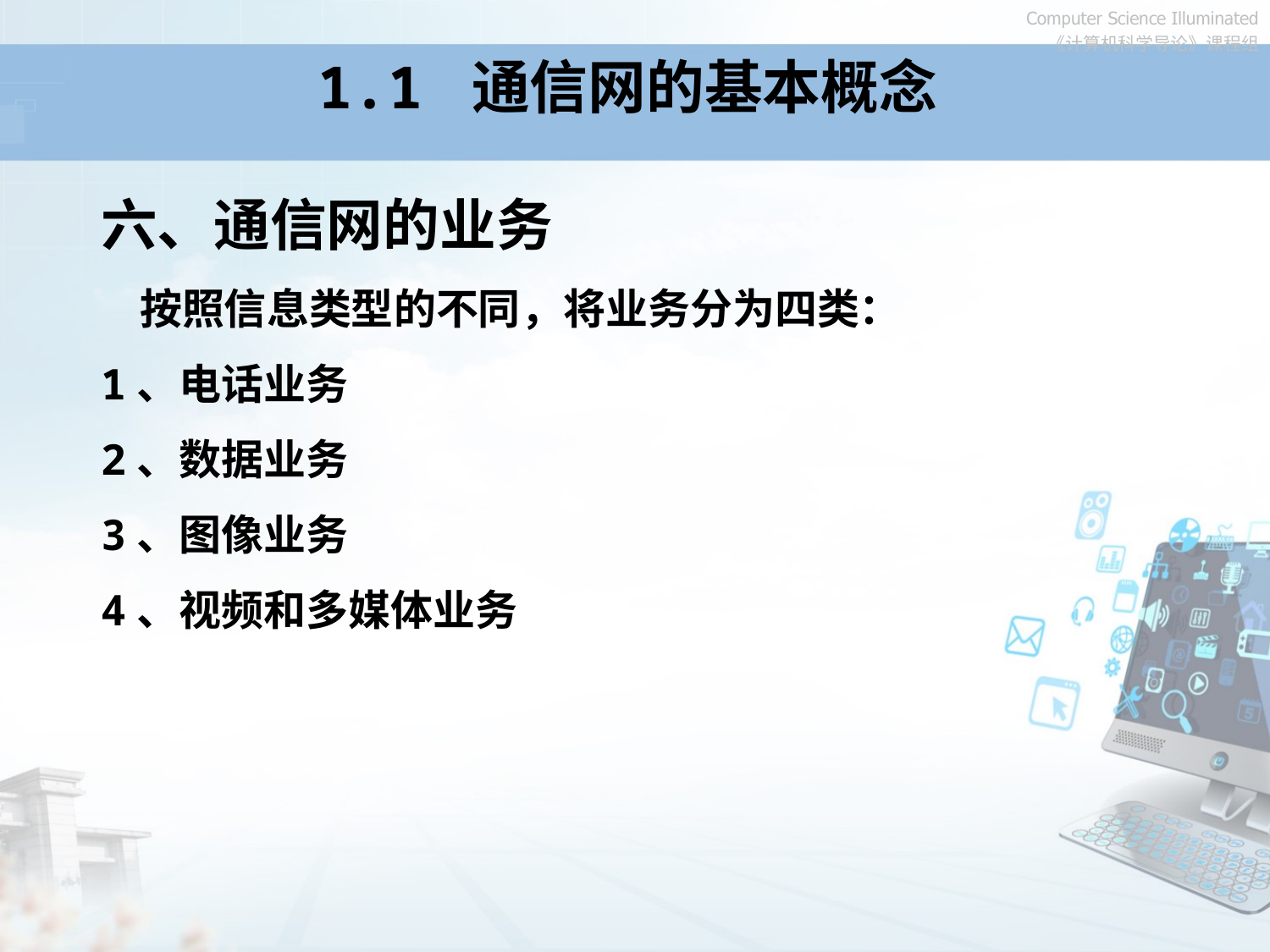

# 1.1 通信网的基本概念
六、通信网的业务
   按照信息类型的不同，将业务分为四类：
1、电话业务
2、数据业务
3、图像业务
4、视频和多媒体业务